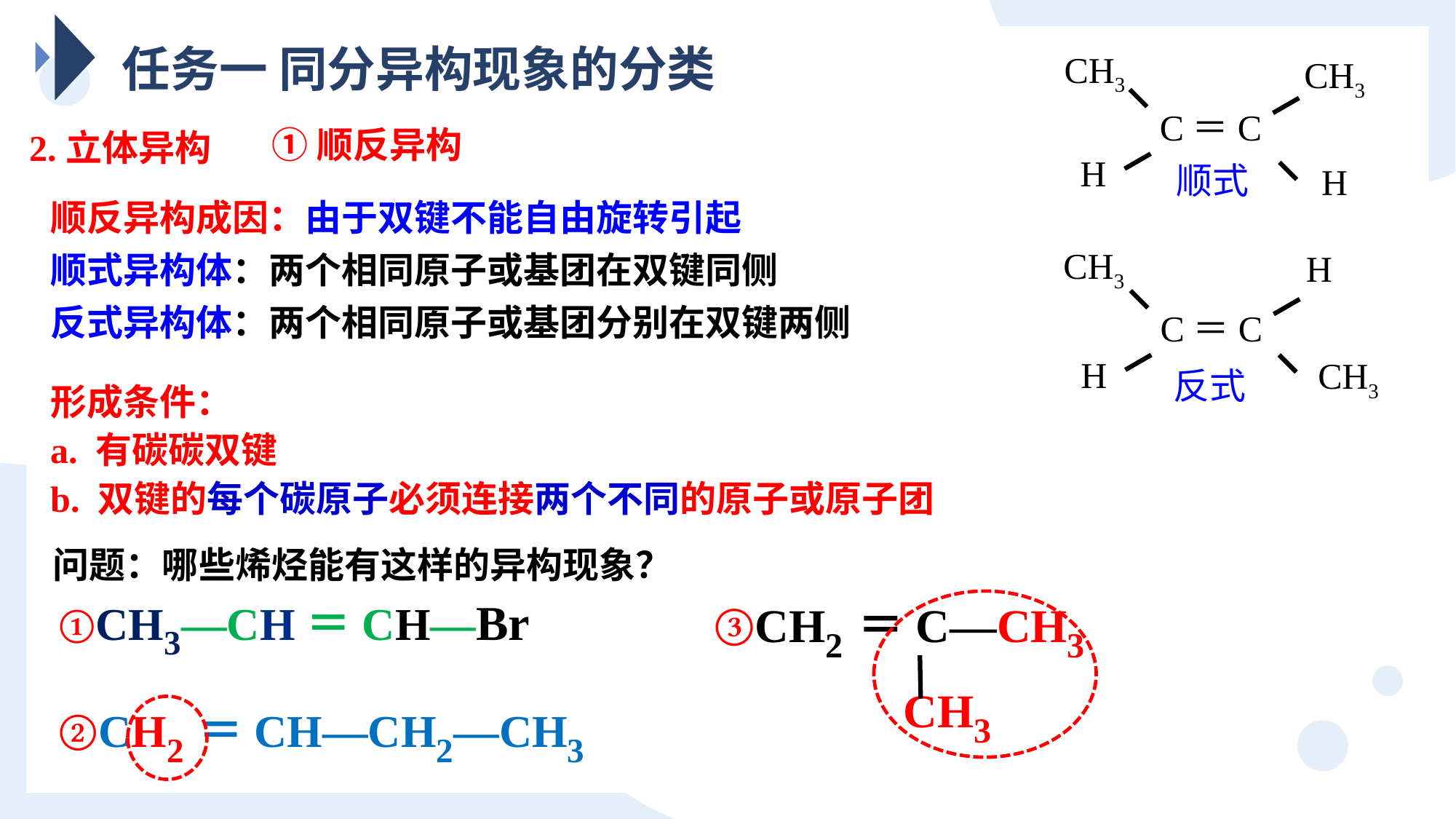

任务一 同分异构现象的分类

CH3
CH3

C＝C
H
H

顺式
①顺反异构
2.立体异构
顺反异构成因：由于双键不能自由旋转引起
顺式异构体：两个相同原子或基团在双键同侧
反式异构体：两个相同原子或基团分别在双键两侧
CH3
H

C＝C
H
CH3

反式
形成条件：
a. 有碳碳双键
b. 双键的每个碳原子必须连接两个不同的原子或原子团
 问题：哪些烯烃能有这样的异构现象？
①CH3—CH＝CH—Br
③CH2＝C—CH3

CH3

②CH2＝CH—CH2—CH3